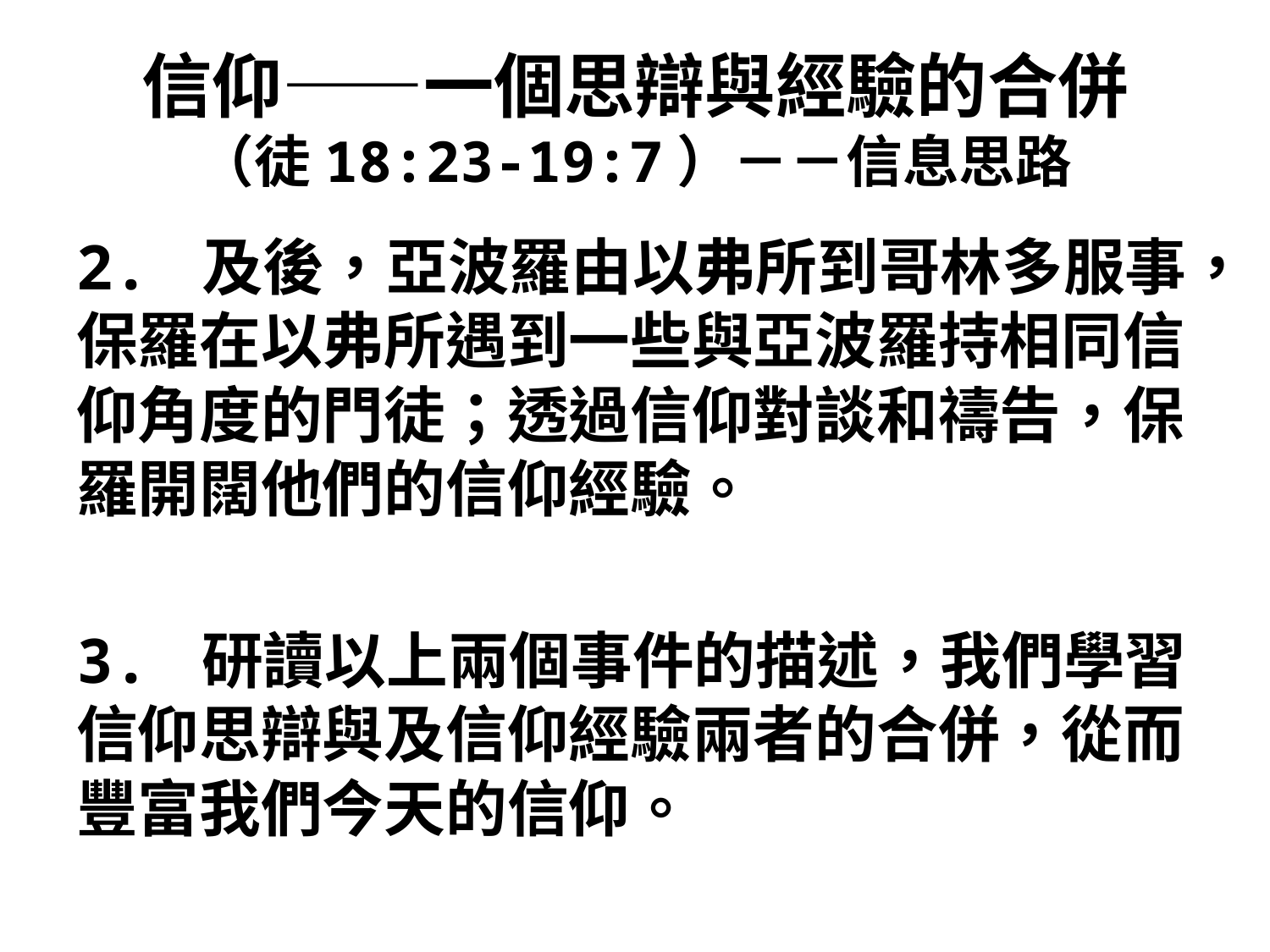

# 信仰——一個思辯與經驗的合併 （徒18:23-19:7）－－信息思路
2. 及後，亞波羅由以弗所到哥林多服事，保羅在以弗所遇到一些與亞波羅持相同信仰角度的門徒；透過信仰對談和禱告，保羅開闊他們的信仰經驗。

3. 研讀以上兩個事件的描述，我們學習信仰思辯與及信仰經驗兩者的合併，從而豐富我們今天的信仰。